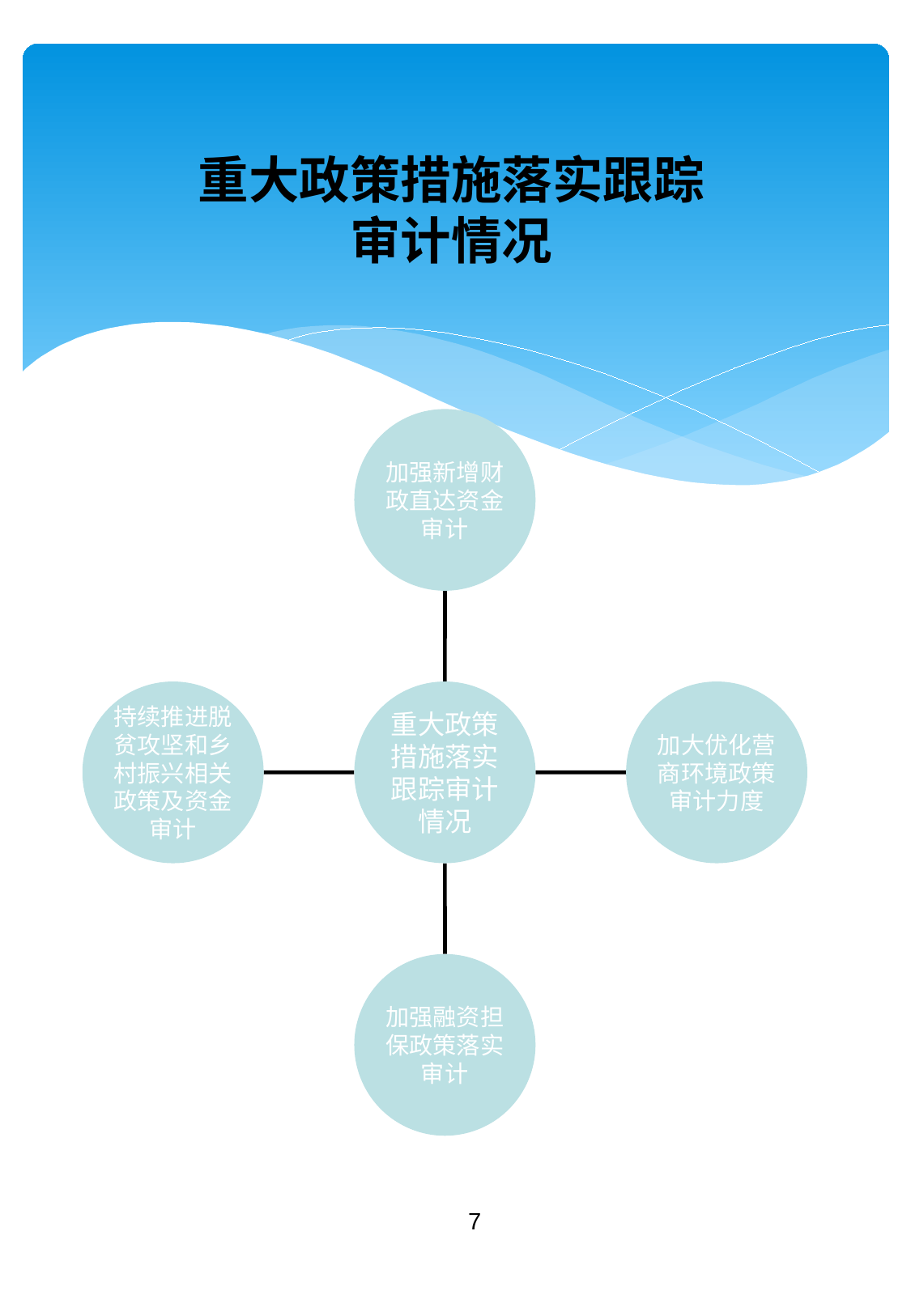

重大政策措施落实跟踪
审计情况
加强新增财政直达资金审计

持续推进脱贫攻坚和乡村振兴相关政策及资金审计
重大政策措施落实跟踪审计情况
加大优化营商环境政策审计力度

加强融资担保政策落实审计
7